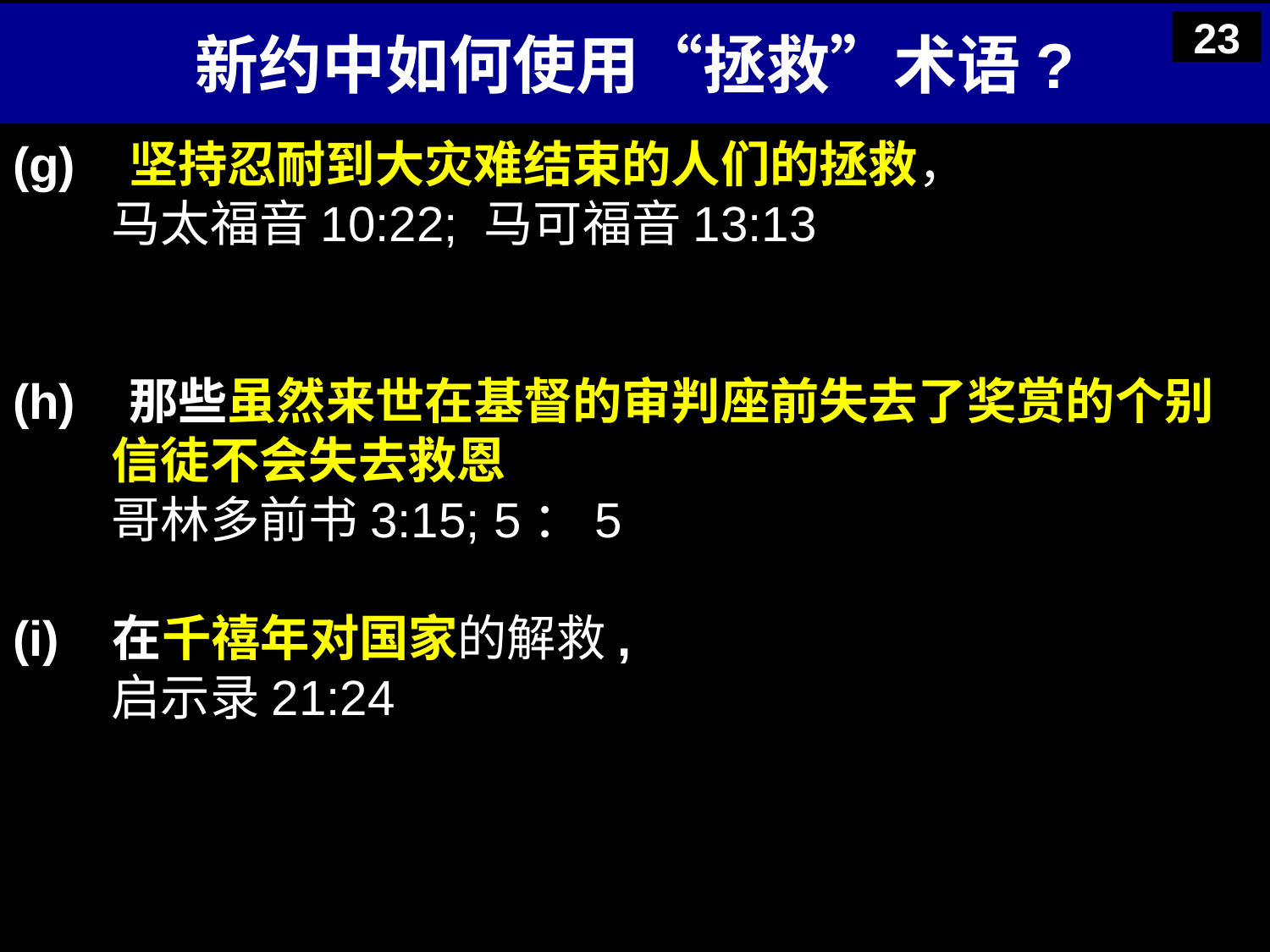

# 新约中如何使用“拯救”术语?
23
(g)   坚持忍耐到大灾难结束的人们的拯救，
	马太福音10:22; 马可福音13:13

(h)   那些虽然来世在基督的审判座前失去了奖赏的个别信徒不会失去救恩
	哥林多前书3:15; 5：5

(i)   在千禧年对国家的解救,
	启示录21:24